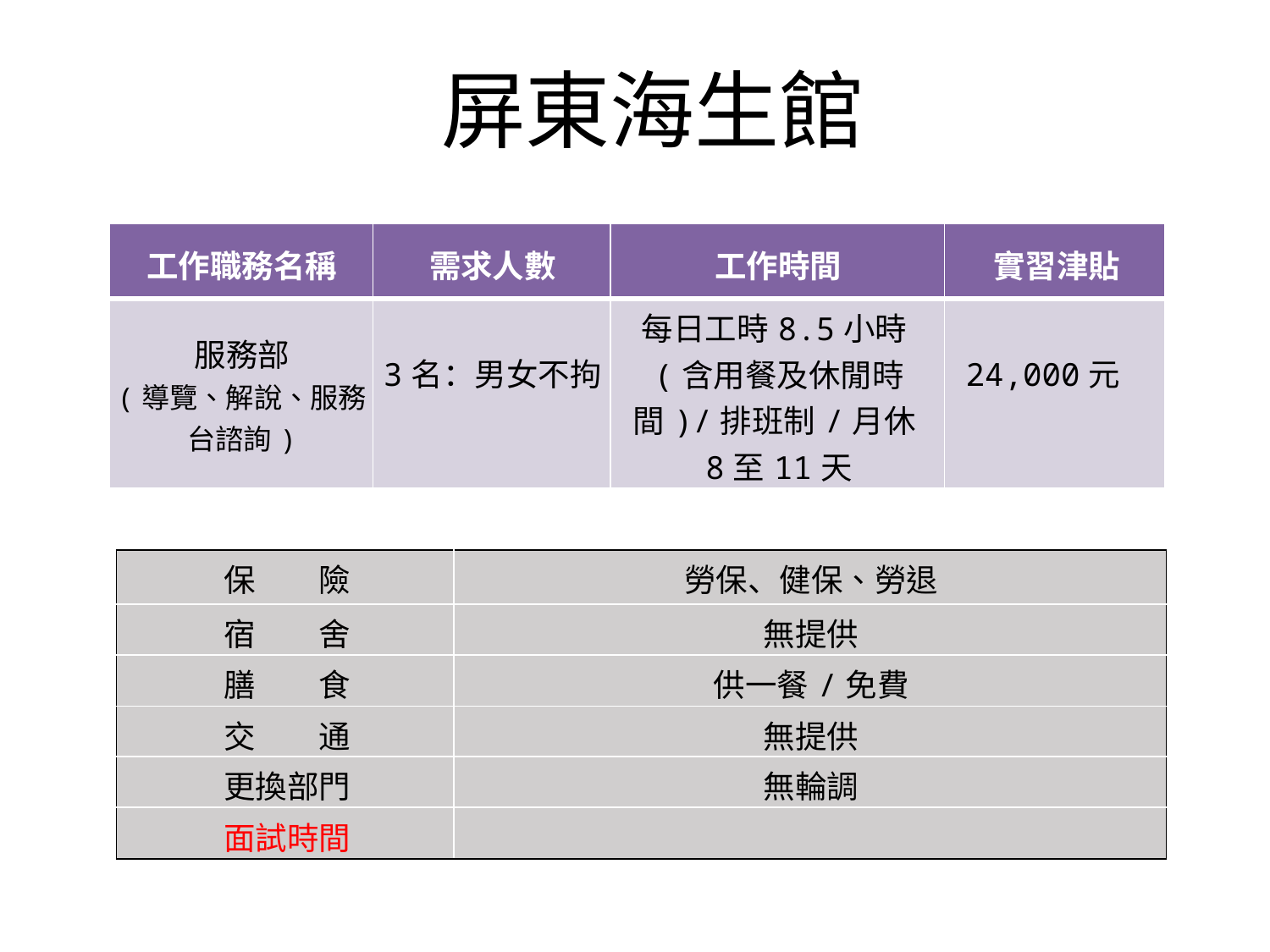

# 屏東海生館
| 工作職務名稱 | 需求人數 | 工作時間 | 實習津貼 |
| --- | --- | --- | --- |
| 服務部 (導覽、解說、服務台諮詢) | 3名：男女不拘 | 每日工時8.5小時(含用餐及休閒時間)/排班制/月休8至11天 | 24,000元 |
| 保 險 | 勞保、健保、勞退 |
| --- | --- |
| 宿 舍 | 無提供 |
| 膳 食 | 供一餐/免費 |
| 交 通 | 無提供 |
| 更換部門 | 無輪調 |
| 面試時間 |  |